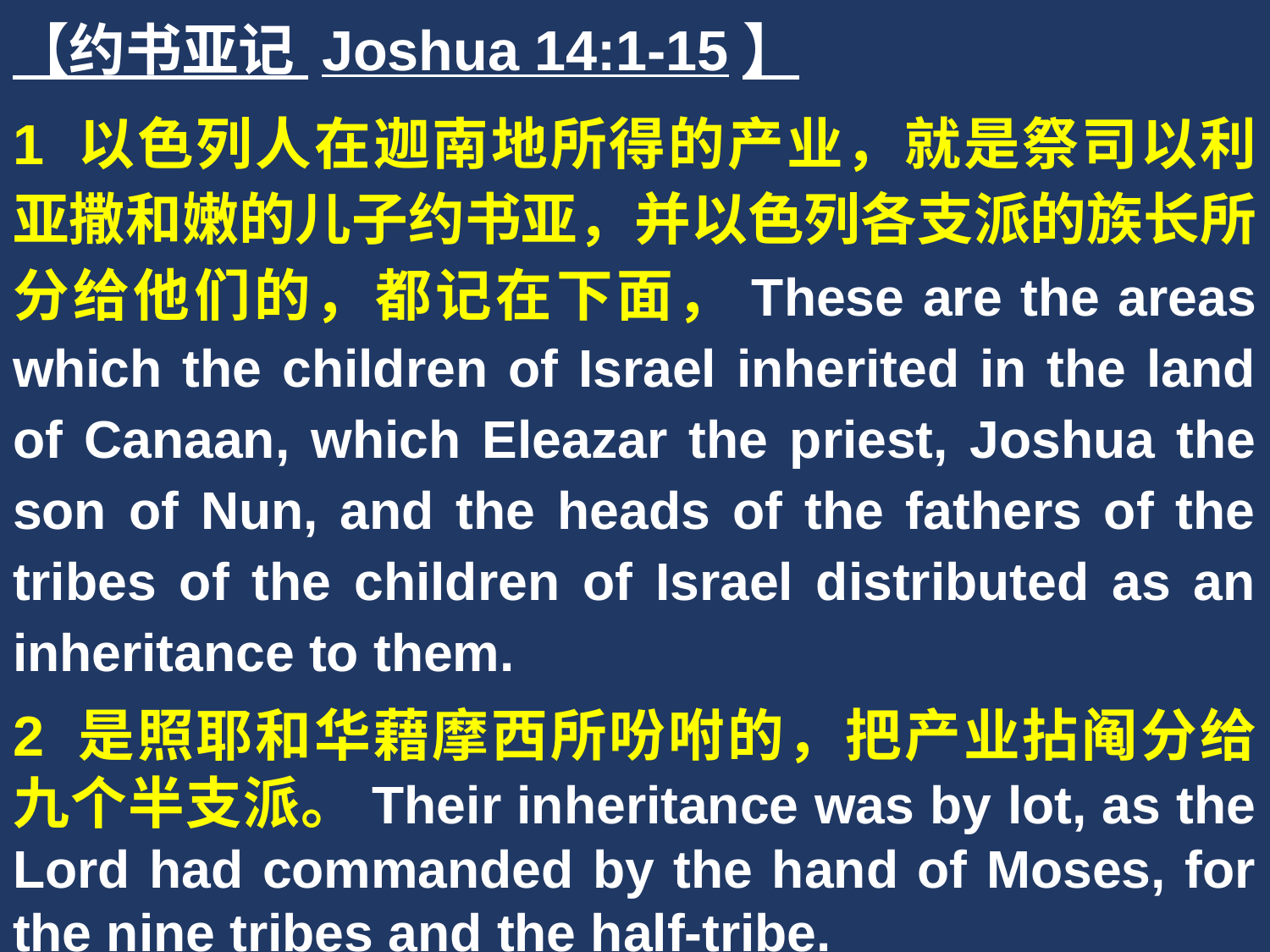

【约书亚记 Joshua 14:1-15】
1 以色列人在迦南地所得的产业，就是祭司以利亚撒和嫩的儿子约书亚，并以色列各支派的族长所分给他们的，都记在下面，These are the areas which the children of Israel inherited in the land of Canaan, which Eleazar the priest, Joshua the son of Nun, and the heads of the fathers of the tribes of the children of Israel distributed as an inheritance to them.
2 是照耶和华藉摩西所吩咐的，把产业拈阄分给九个半支派。Their inheritance was by lot, as the Lord had commanded by the hand of Moses, for the nine tribes and the half-tribe.